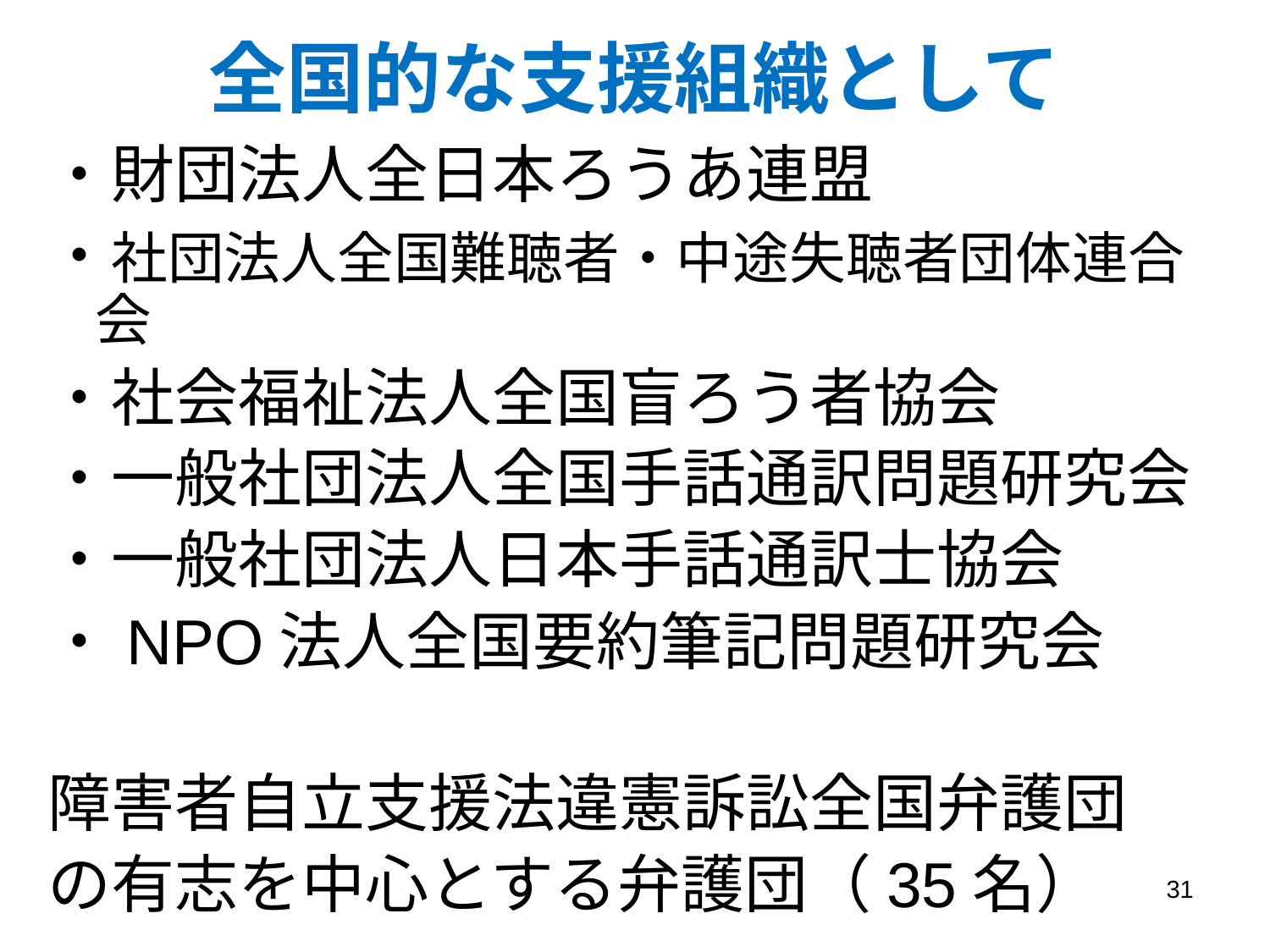

全国的な支援組織として
・財団法人全日本ろうあ連盟
・社団法人全国難聴者・中途失聴者団体連合会
・社会福祉法人全国盲ろう者協会
・一般社団法人全国手話通訳問題研究会
・一般社団法人日本手話通訳士協会
・NPO法人全国要約筆記問題研究会

障害者自立支援法違憲訴訟全国弁護団
の有志を中心とする弁護団（35名）
31